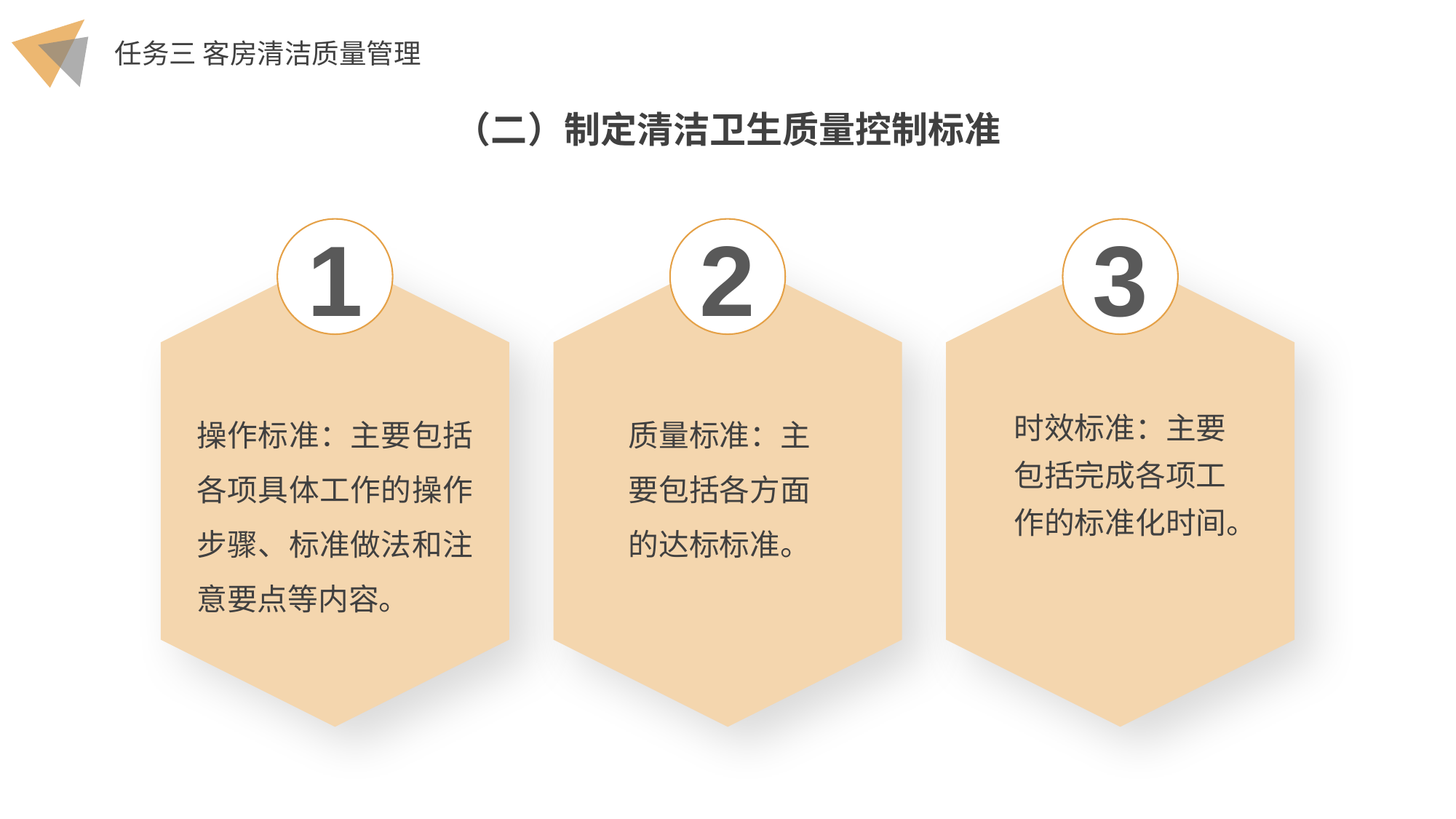

（二）制定清洁卫生质量控制标准
1

操作标准：主要包括各项具体工作的操作步骤、标准做法和注意要点等内容。
2

质量标准：主要包括各方面的达标标准。
3

时效标准：主要包括完成各项工作的标准化时间。